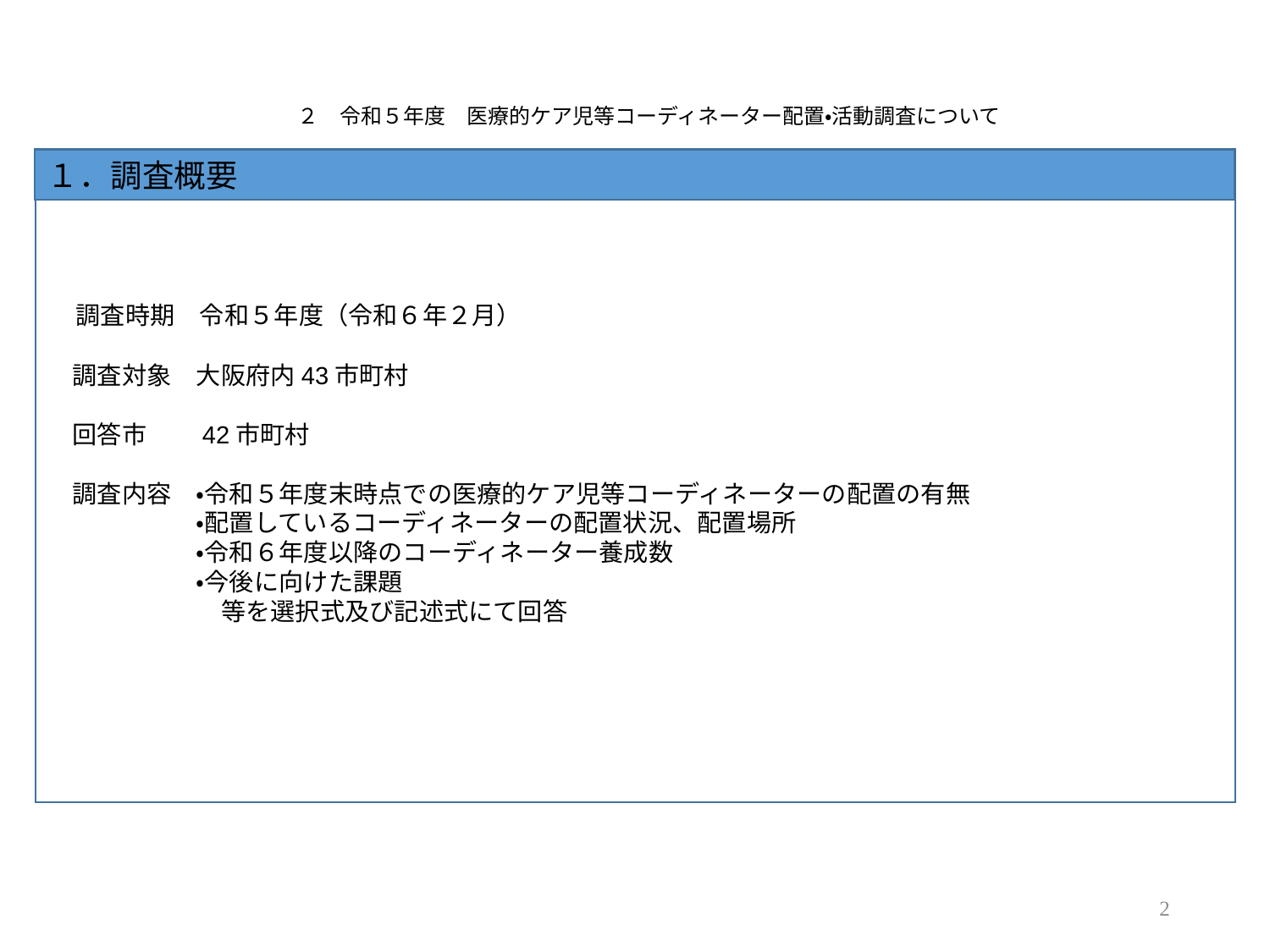

２　令和５年度　医療的ケア児等コーディネーター配置・活動調査について
１．調査概要
　調査時期　令和５年度（令和６年２月）

　調査対象　大阪府内43市町村

　回答市　　42市町村

　調査内容　・令和５年度末時点での医療的ケア児等コーディネーターの配置の有無
　　　　　　・配置しているコーディネーターの配置状況、配置場所
　　　　　　・令和６年度以降のコーディネーター養成数
　　　　　　・今後に向けた課題
　　　　　　　等を選択式及び記述式にて回答

2